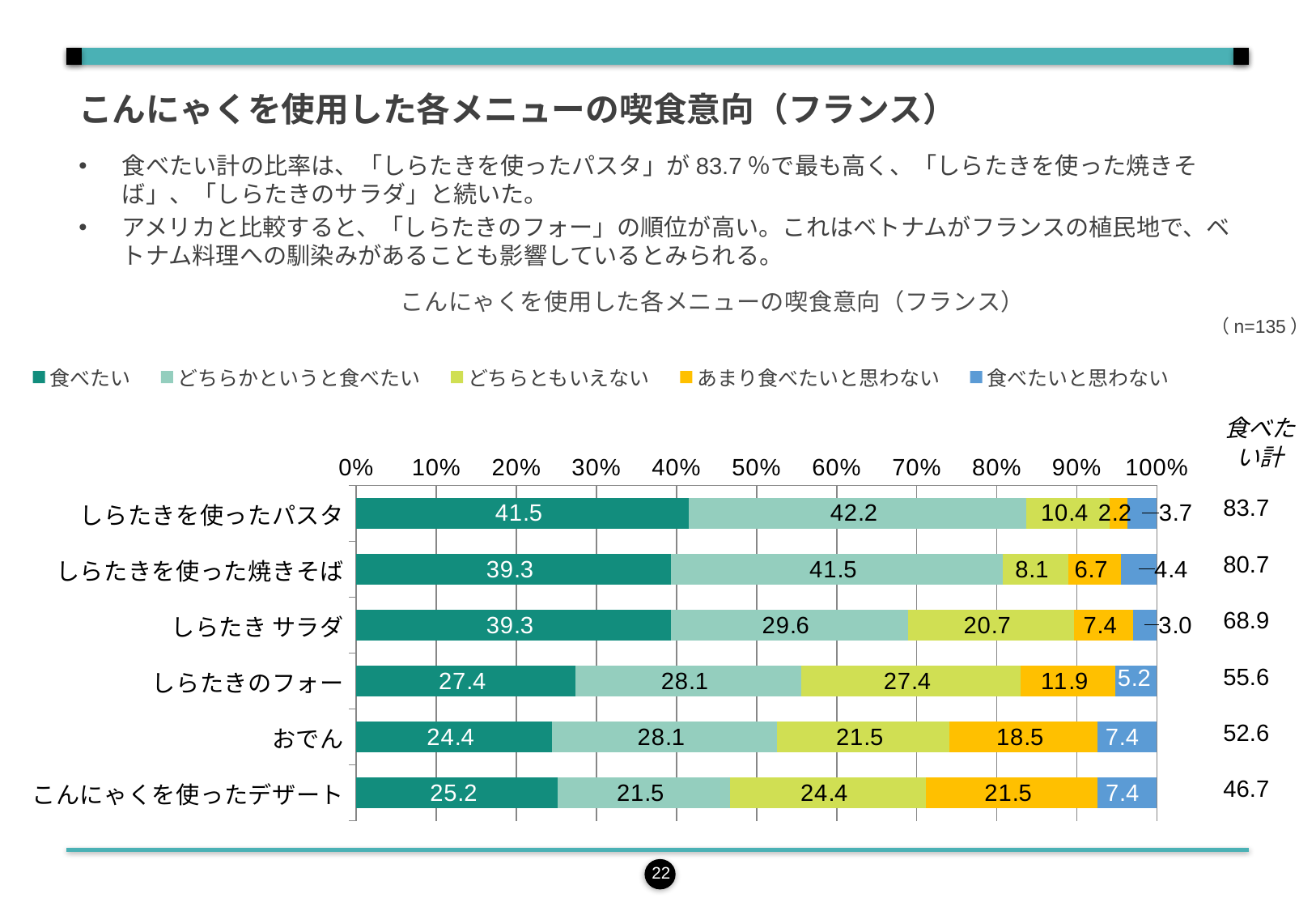

こんにゃくを使用した各メニューの喫食意向（フランス）
食べたい計の比率は、「しらたきを使ったパスタ」が83.7％で最も高く、「しらたきを使った焼きそば」、「しらたきのサラダ」と続いた。
アメリカと比較すると、「しらたきのフォー」の順位が高い。これはベトナムがフランスの植民地で、ベトナム料理への馴染みがあることも影響しているとみられる。

### Chart: こんにゃくを使用した各メニューの喫食意向（フランス）

| Category | 食べたい | どちらかというと食べたい | どちらともいえない | あまり食べたいと思わない | 食べたいと思わない |
|---|---|---|---|---|---|
| しらたきを使ったパスタ | 41.48148148148148 | 42.22222222222222 | 10.37037037037037 | 2.2222222222222223 | 3.7037037037037037 |
| しらたきを使った焼きそば | 39.25925925925926 | 41.48148148148148 | 8.148148148148149 | 6.666666666666667 | 4.444444444444445 |
| しらたき サラダ | 39.25925925925926 | 29.62962962962963 | 20.74074074074074 | 7.407407407407407 | 2.962962962962963 |
| しらたきのフォー | 27.40740740740741 | 28.14814814814815 | 27.40740740740741 | 11.851851851851851 | 5.185185185185185 |
| おでん | 24.444444444444443 | 28.14814814814815 | 21.48148148148148 | 18.51851851851852 | 7.407407407407407 |
| こんにゃくを使ったデザート | 25.185185185185187 | 21.48148148148148 | 24.444444444444443 | 21.48148148148148 | 7.407407407407407 |
（n=135）
食べたい計
| 83.7 |
| --- |
| 80.7 |
| 68.9 |
| 55.6 |
| 52.6 |
| 46.7 |
22